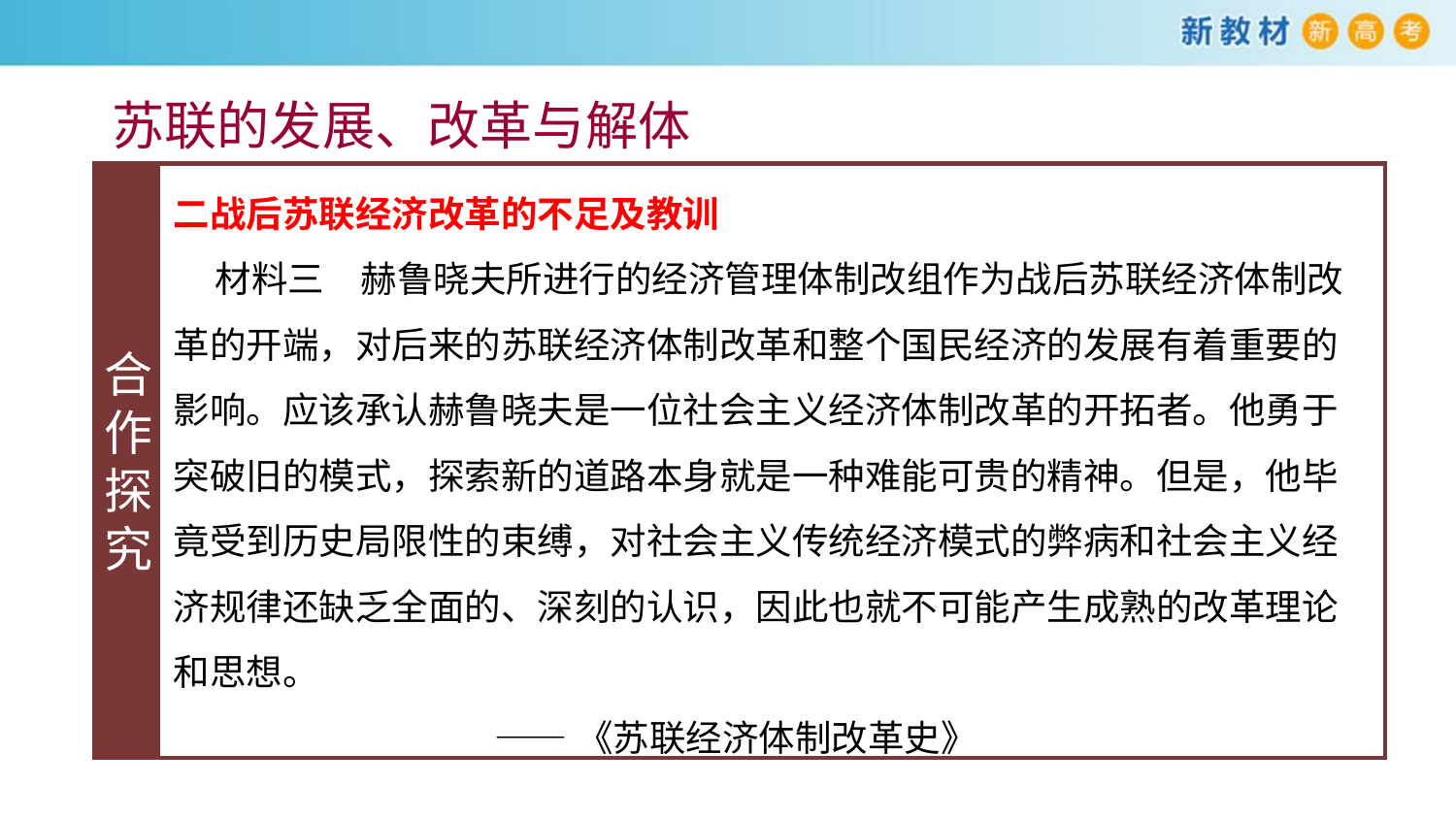

苏联的发展、改革与解体
二战后苏联经济改革的不足及教训
    材料三　赫鲁晓夫所进行的经济管理体制改组作为战后苏联经济体制改革的开端，对后来的苏联经济体制改革和整个国民经济的发展有着重要的影响。应该承认赫鲁晓夫是一位社会主义经济体制改革的开拓者。他勇于突破旧的模式，探索新的道路本身就是一种难能可贵的精神。但是，他毕竟受到历史局限性的束缚，对社会主义传统经济模式的弊病和社会主义经济规律还缺乏全面的、深刻的认识，因此也就不可能产生成熟的改革理论和思想。
                                       ——《苏联经济体制改革史》

合作探究